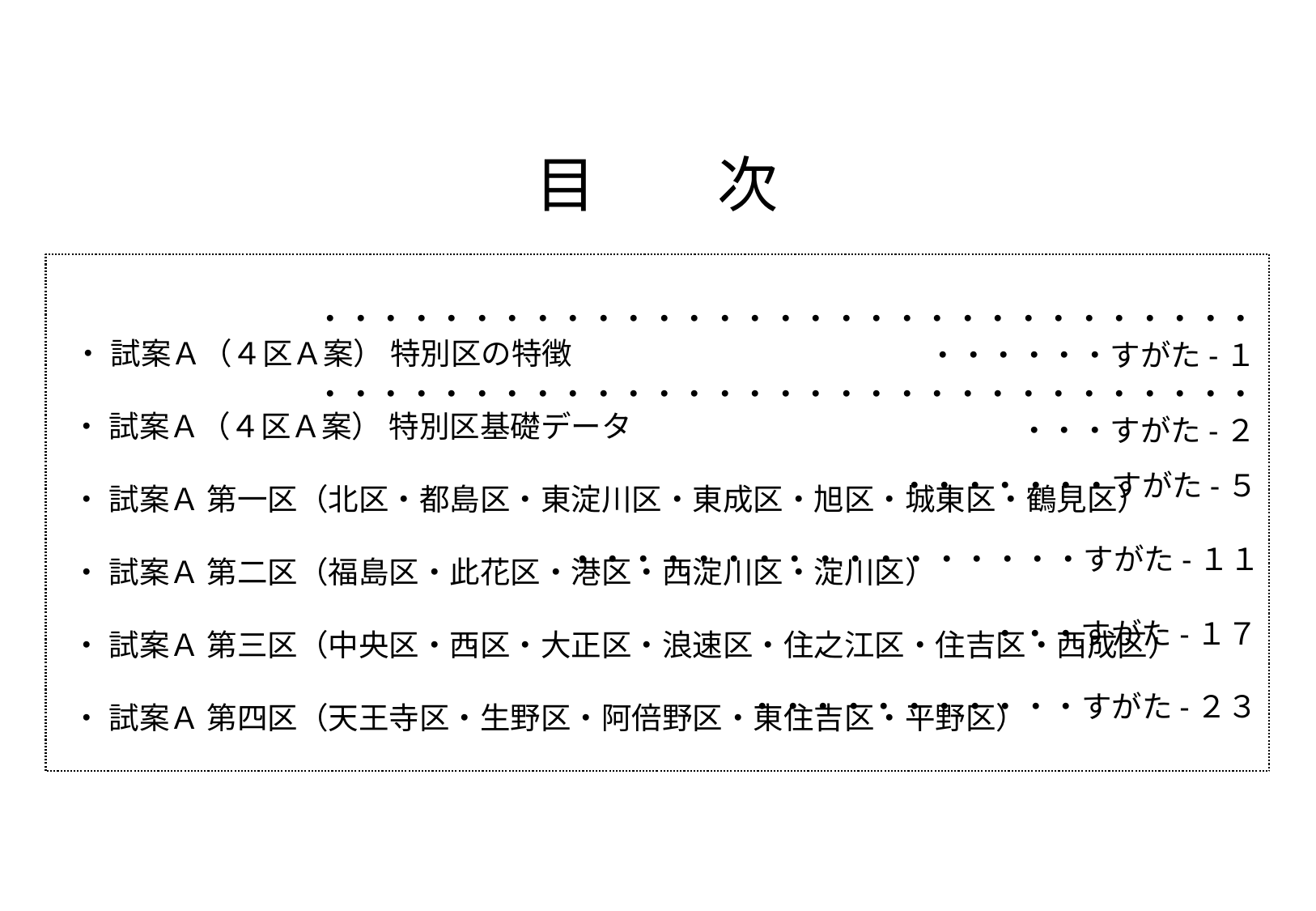

# 目　　次
 ・ 試案Ａ（４区Ａ案） 特別区の特徴
 ・ 試案Ａ（４区Ａ案） 特別区基礎データ
 ・ 試案Ａ 第一区（北区・都島区・東淀川区・東成区・旭区・城東区・鶴見区）
 ・ 試案Ａ 第二区（福島区・此花区・港区・西淀川区・淀川区）
 ・ 試案Ａ 第三区（中央区・西区・大正区・浪速区・住之江区・住吉区・西成区）
 ・ 試案Ａ 第四区（天王寺区・生野区・阿倍野区・東住吉区・平野区）
・・・・・・・・・・・・・・・・・・・・・・・・・・・・・・・・・・・・・すがた-１
・・・・・・・・・・・・・・・・・・・・・・・・・・・・・・・・・・すがた-２
・・・・・・・すがた-５
・・・・・・・・・・・・・・・・・すがた-１１
・・・すがた-１７
・・・・・・・・・・・すがた-２３